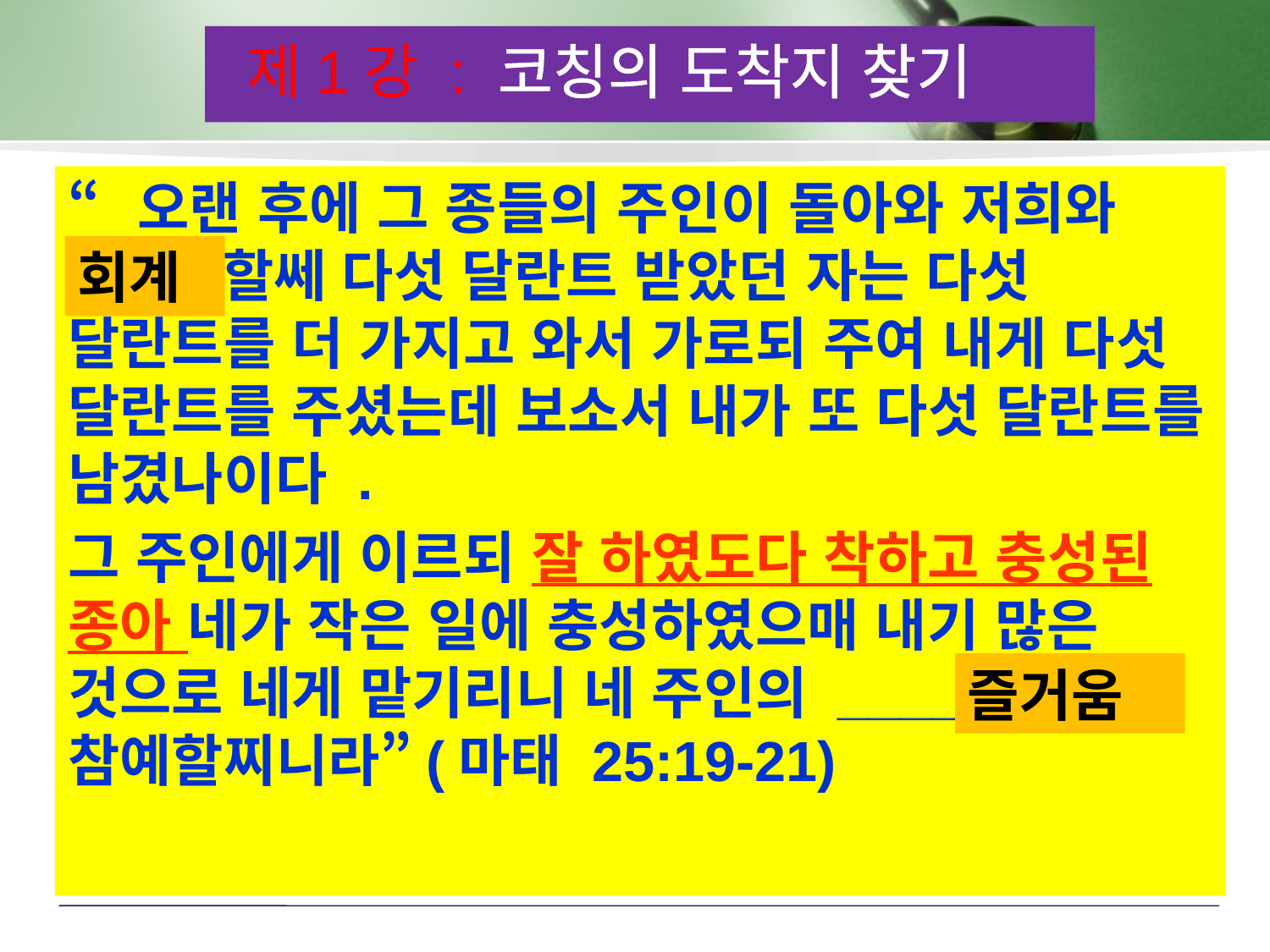

제1강 : 코칭의 도착지 찾기
“오랜 후에 그 종들의 주인이 돌아와 저희와 ____ 할쎄 다섯 달란트 받았던 자는 다섯 달란트를 더 가지고 와서 가로되 주여 내게 다섯 달란트를 주셨는데 보소서 내가 또 다섯 달란트를 남겼나이다 .
그 주인에게 이르되 잘 하였도다 착하고 충성된 종아 네가 작은 일에 충성하였으매 내기 많은 것으로 네게 맡기리니 네 주인의 ____     에 참예할찌니라”(마태 25:19-21)

회계

즐거움